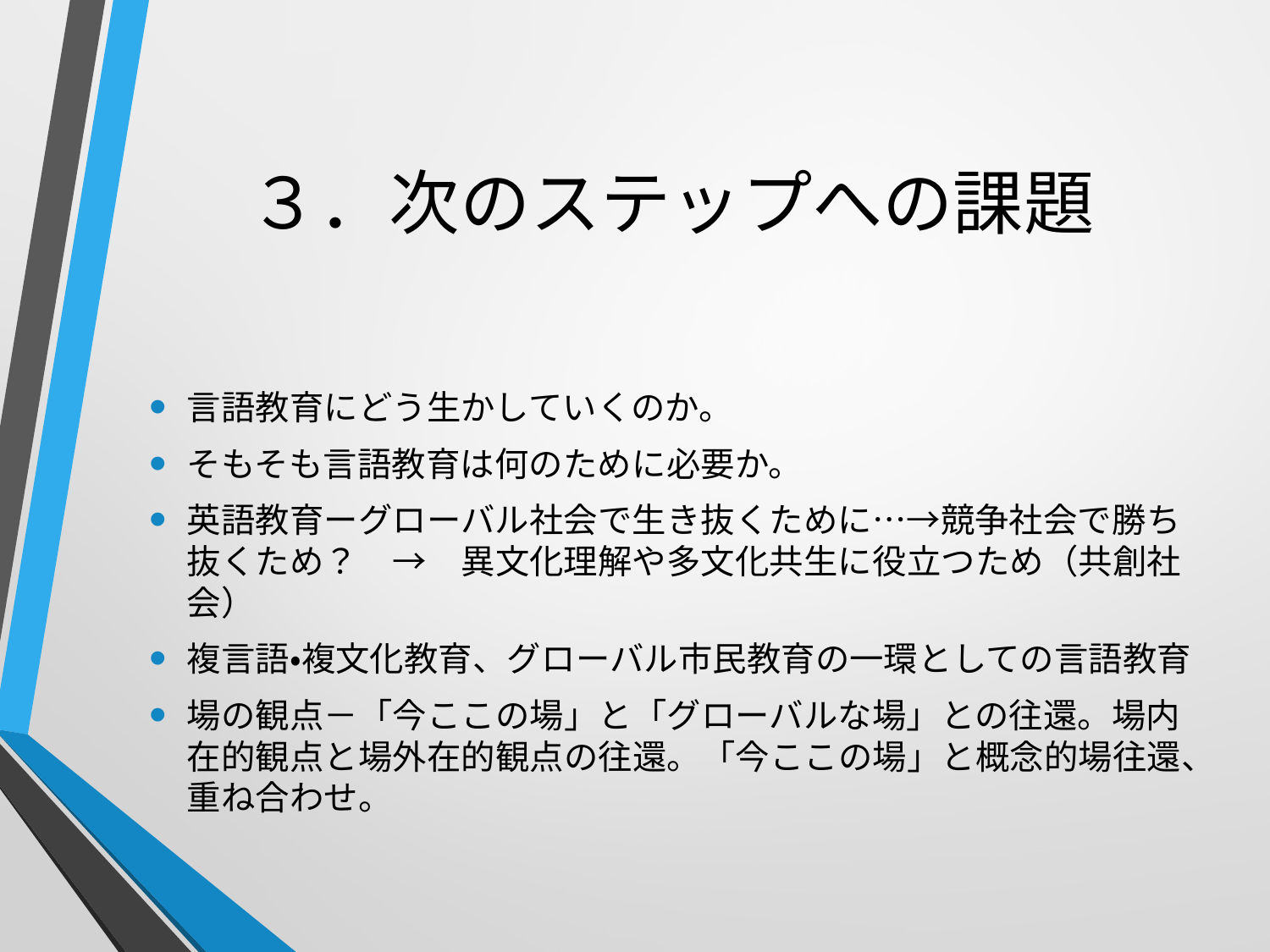

# ３．次のステップへの課題
言語教育にどう生かしていくのか。
そもそも言語教育は何のために必要か。
英語教育ーグローバル社会で生き抜くために…→競争社会で勝ち抜くため？　→　異文化理解や多文化共生に役立つため（共創社会）
複言語・複文化教育、グローバル市民教育の一環としての言語教育
場の観点－「今ここの場」と「グローバルな場」との往還。場内在的観点と場外在的観点の往還。「今ここの場」と概念的場往還、重ね合わせ。